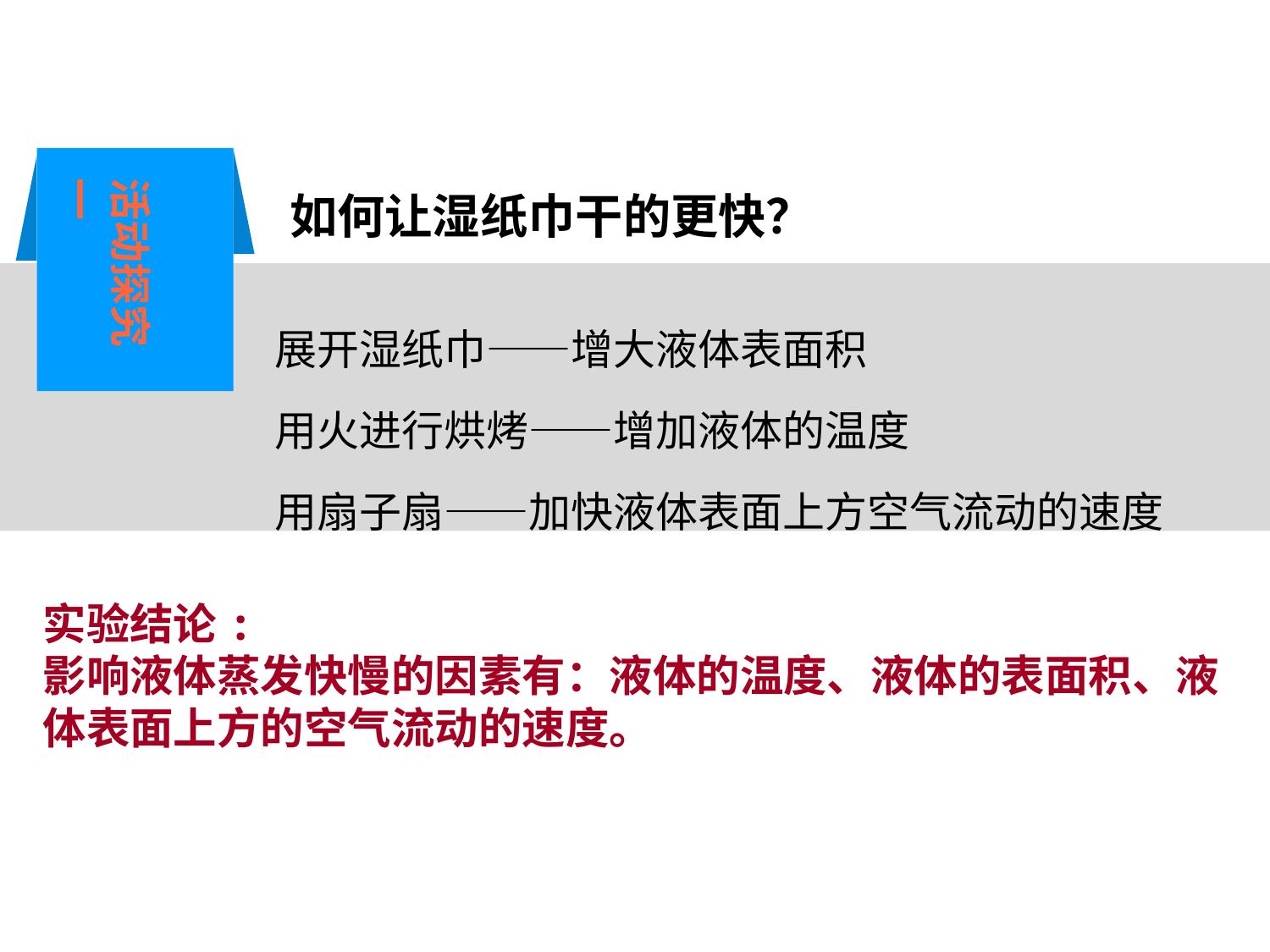

活动探究一
如何让湿纸巾干的更快？

展开湿纸巾——增大液体表面积
用火进行烘烤——增加液体的温度
用扇子扇——加快液体表面上方空气流动的速度
实验结论:
影响液体蒸发快慢的因素有：液体的温度、液体的表面积、液体表面上方的空气流动的速度。